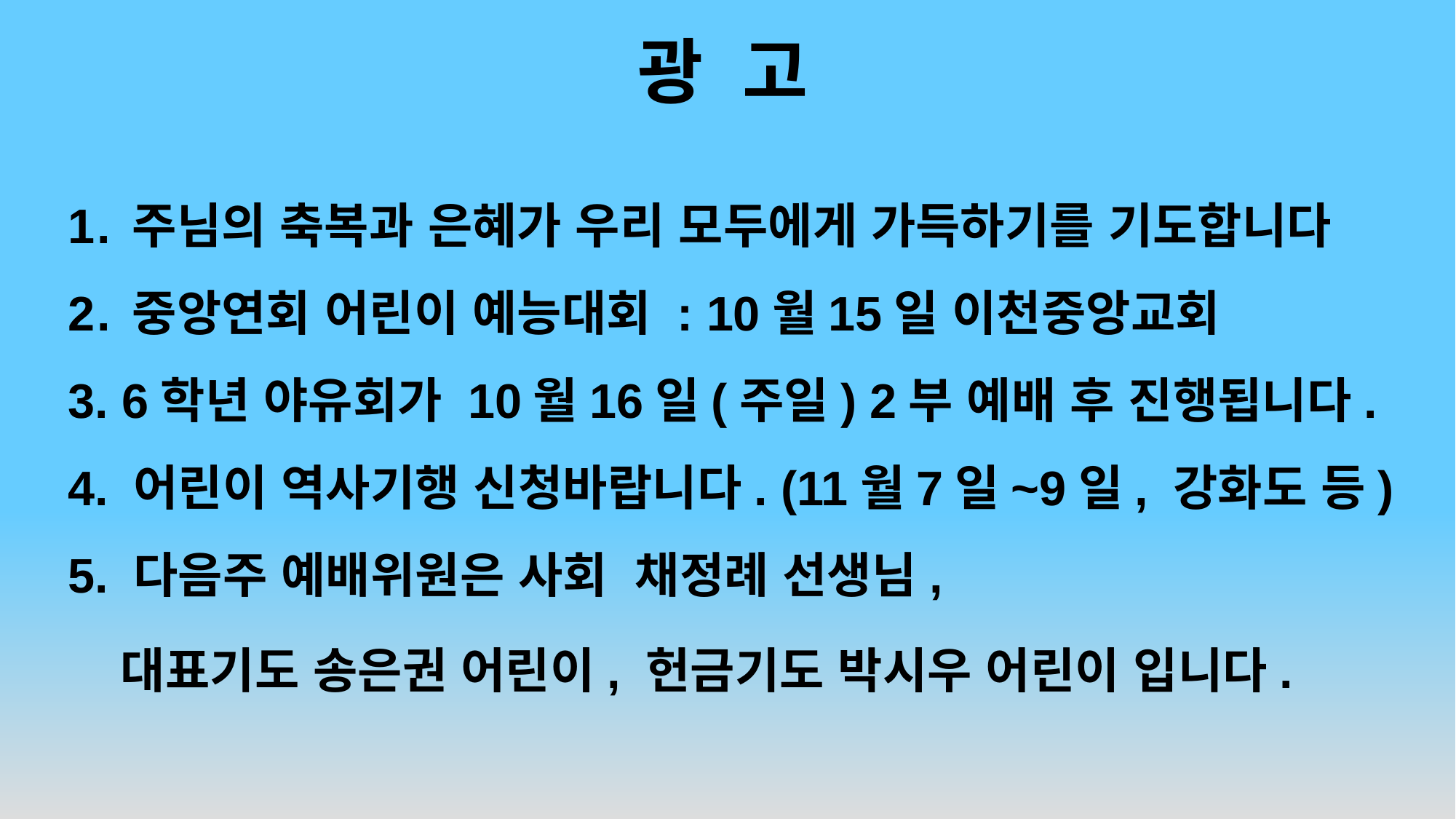

# 광  고
주님의 축복과 은혜가 우리 모두에게 가득하기를 기도합니다
중앙연회 어린이 예능대회 : 10월15일 이천중앙교회
3. 6학년 야유회가 10월16일(주일) 2부 예배 후 진행됩니다.
4. 어린이 역사기행 신청바랍니다. (11월7일~9일, 강화도 등)
5. 다음주 예배위원은 사회  채정례 선생님,
   대표기도 송은권 어린이, 헌금기도 박시우 어린이 입니다.